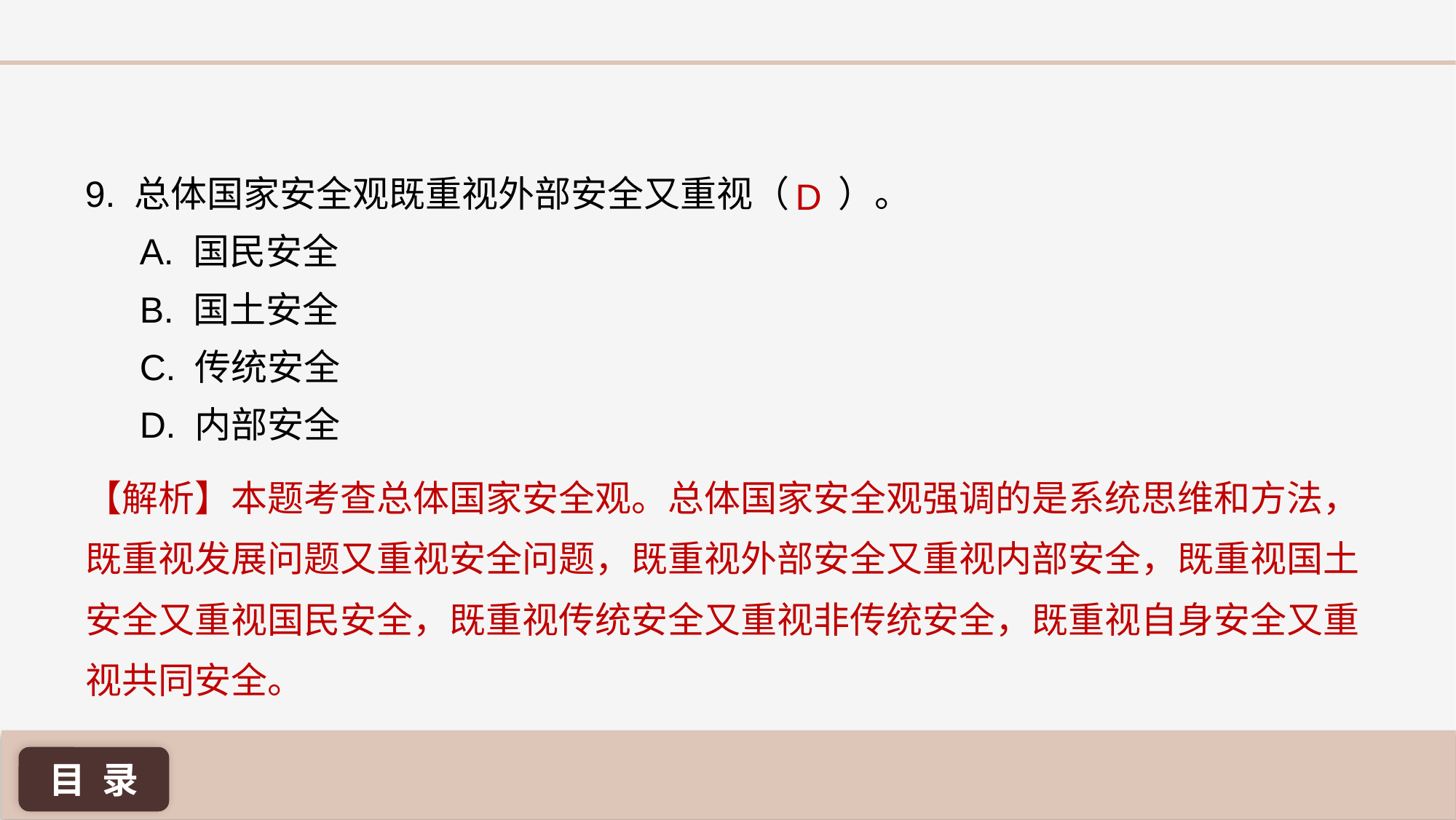

D
9. 总体国家安全观既重视外部安全又重视（      ）。
A. 国民安全
B. 国土安全
C. 传统安全
D. 内部安全
【解析】本题考查总体国家安全观。总体国家安全观强调的是系统思维和方法，既重视发展问题又重视安全问题，既重视外部安全又重视内部安全，既重视国土安全又重视国民安全，既重视传统安全又重视非传统安全，既重视自身安全又重视共同安全。